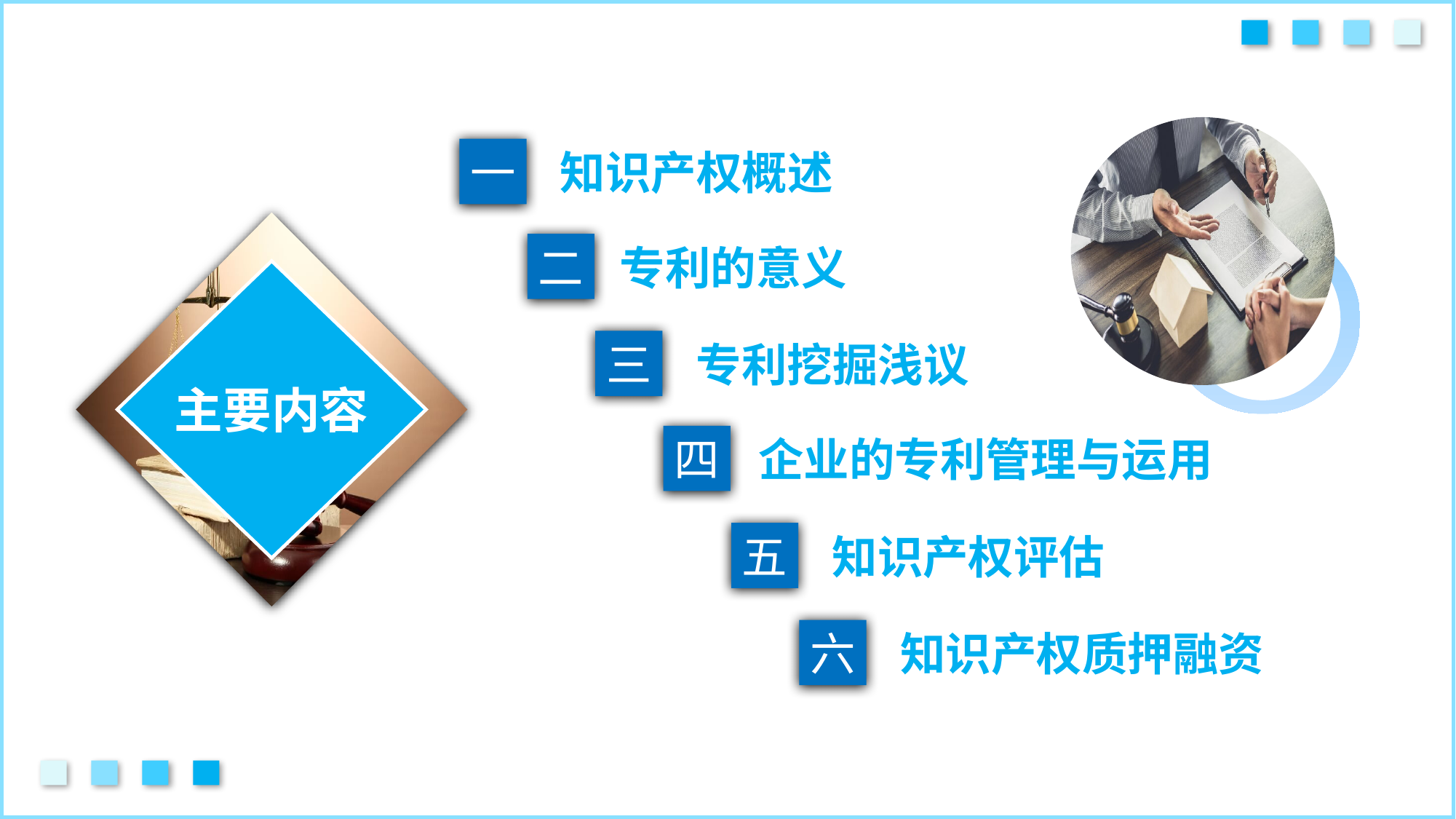

行业PPT模板http://www.ypppt.com/hangye/

一
知识产权概述

主要内容
二
专利的意义
三
专利挖掘浅议
四
企业的专利管理与运用
五
知识产权评估
六
知识产权质押融资